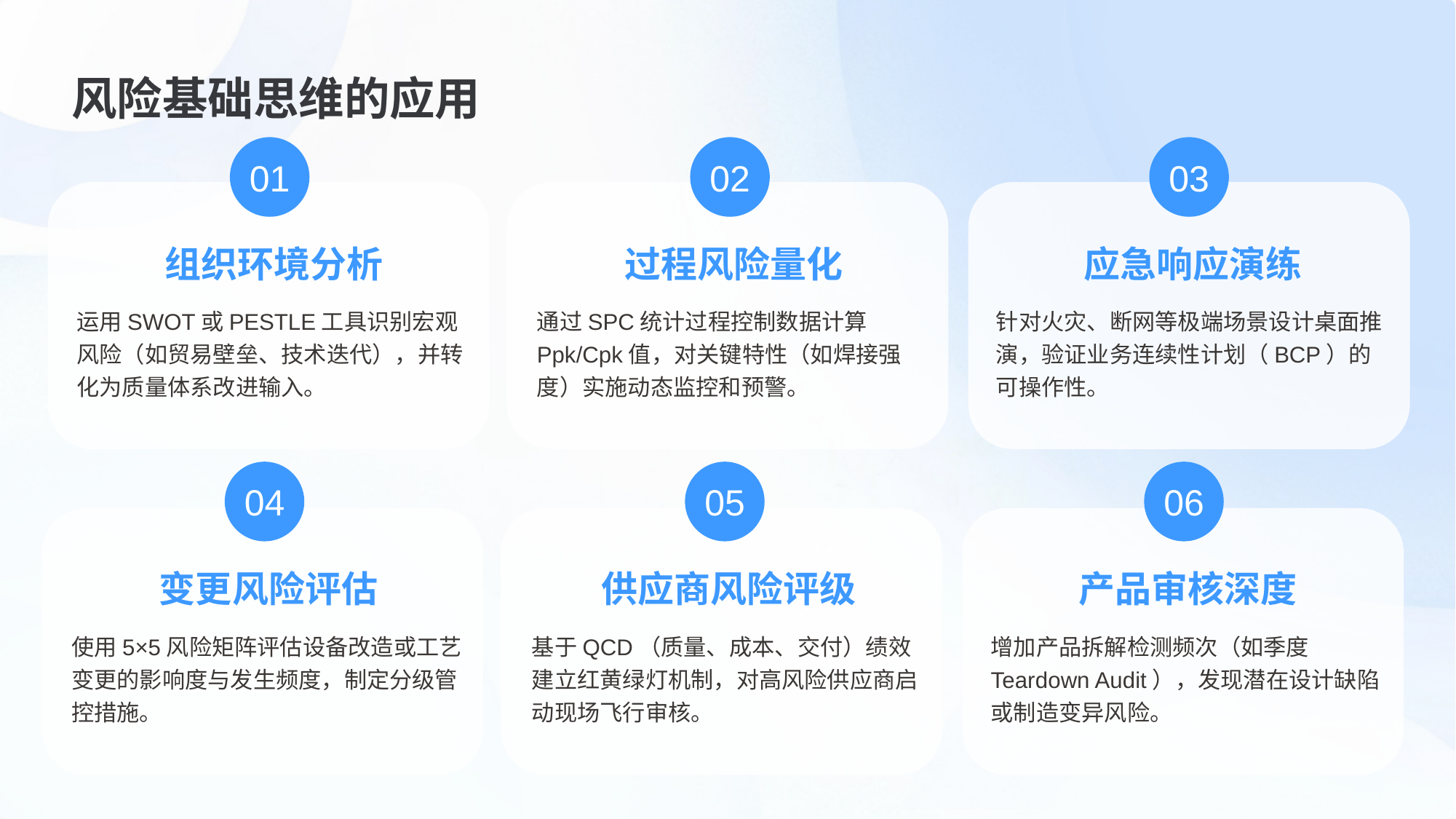

风险基础思维的应用
01
02
03

组织环境分析
过程风险量化
应急响应演练
运用SWOT或PESTLE工具识别宏观风险（如贸易壁垒、技术迭代），并转化为质量体系改进输入。
通过SPC统计过程控制数据计算Ppk/Cpk值，对关键特性（如焊接强度）实施动态监控和预警。
针对火灾、断网等极端场景设计桌面推演，验证业务连续性计划（BCP）的可操作性。
04
05
06

变更风险评估
供应商风险评级
产品审核深度
使用5×5风险矩阵评估设备改造或工艺变更的影响度与发生频度，制定分级管控措施。
基于QCD（质量、成本、交付）绩效建立红黄绿灯机制，对高风险供应商启动现场飞行审核。
增加产品拆解检测频次（如季度Teardown Audit），发现潜在设计缺陷或制造变异风险。